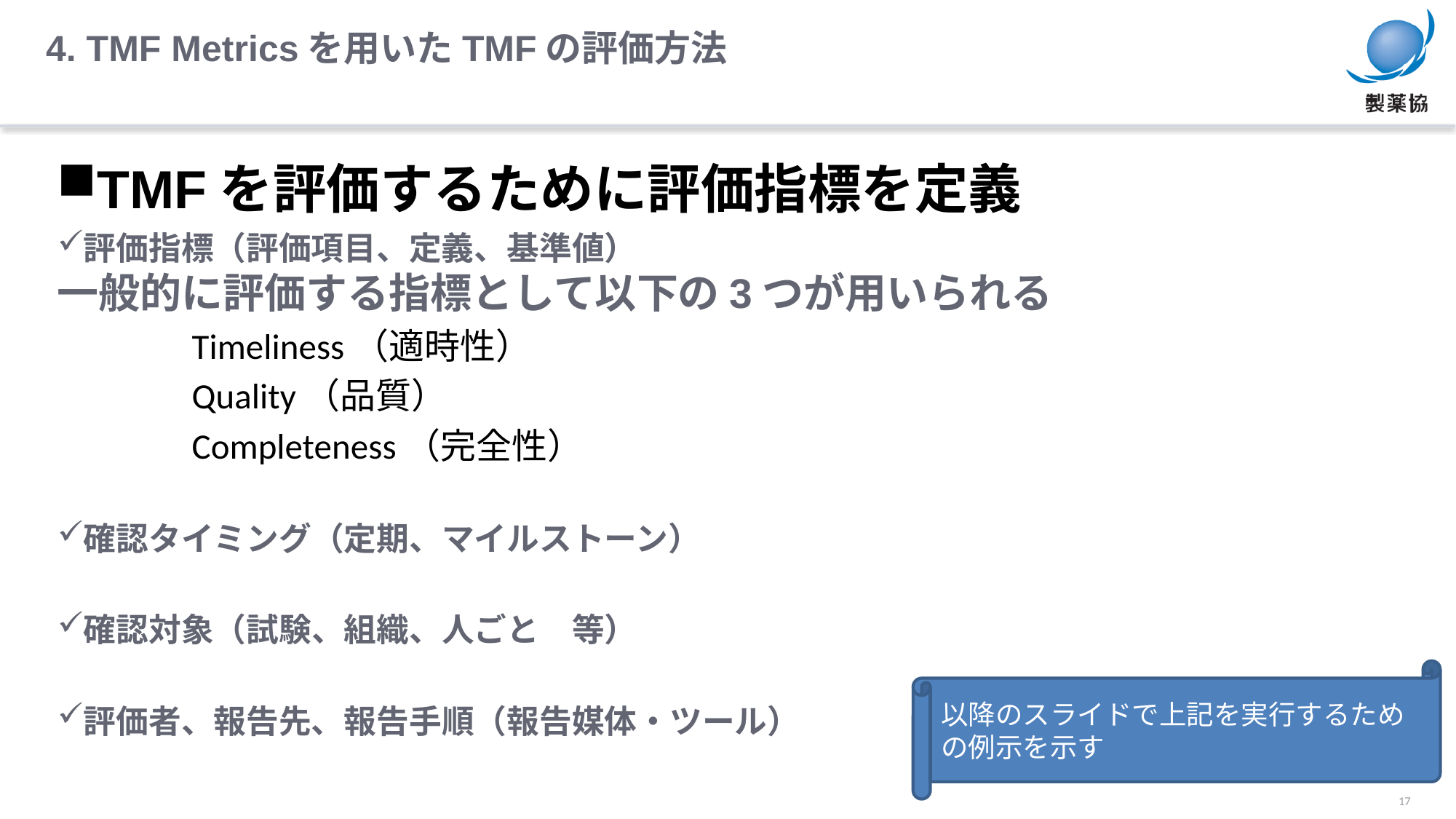

4. TMF Metricsを用いたTMFの評価方法
TMFを評価するために評価指標を定義
評価指標（評価項目、定義、基準値）
一般的に評価する指標として以下の3つが用いられる
　　Timeliness（適時性）
　　Quality（品質）
　　Completeness（完全性）

確認タイミング（定期、マイルストーン）

確認対象（試験、組織、人ごと　等）

評価者、報告先、報告手順（報告媒体・ツール）

以降のスライドで上記を実行するための例示を示す
17